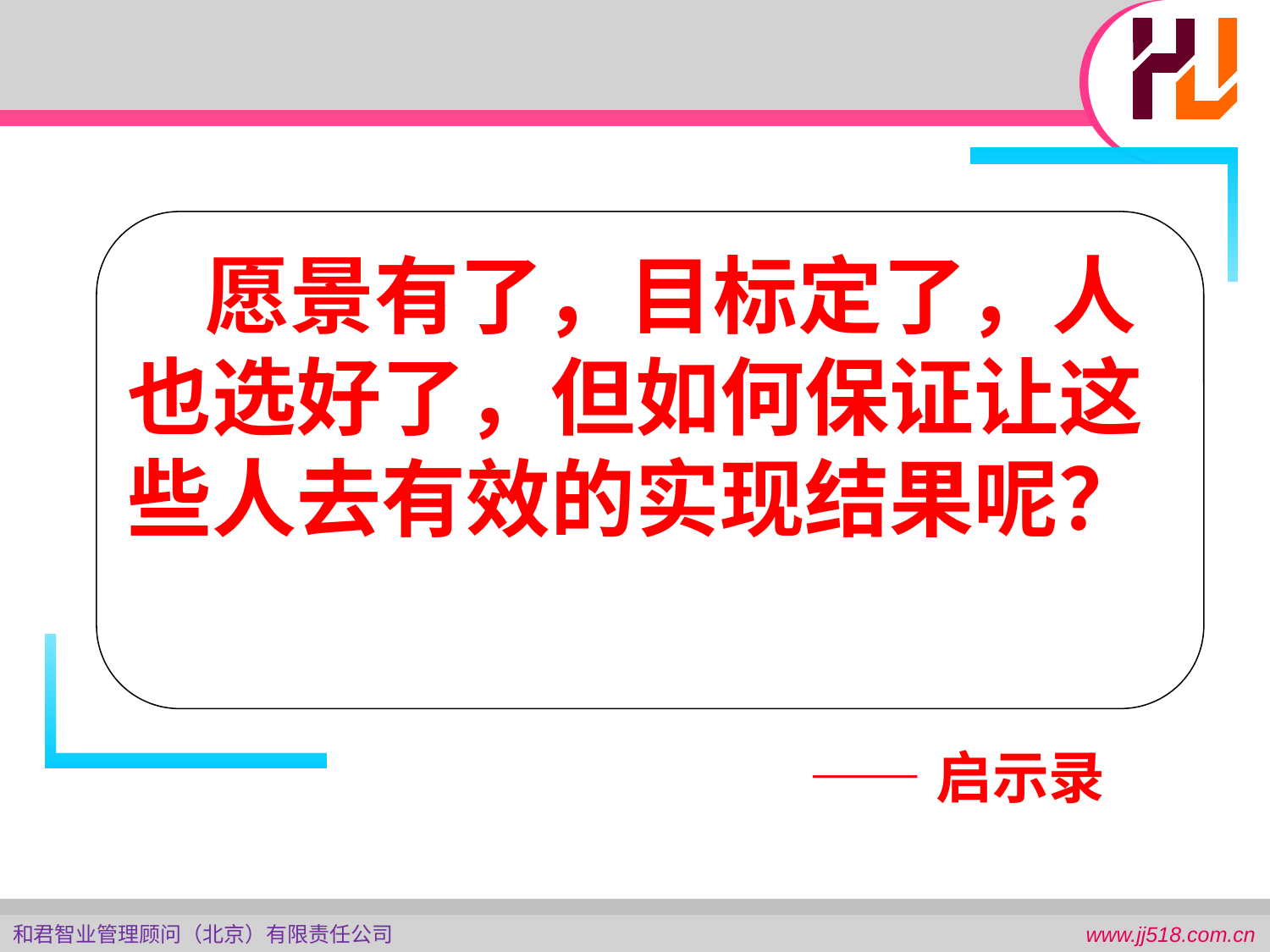

愿景有了，目标定了，人也选好了，但如何保证让这些人去有效的实现结果呢？

                                                           ——启示录